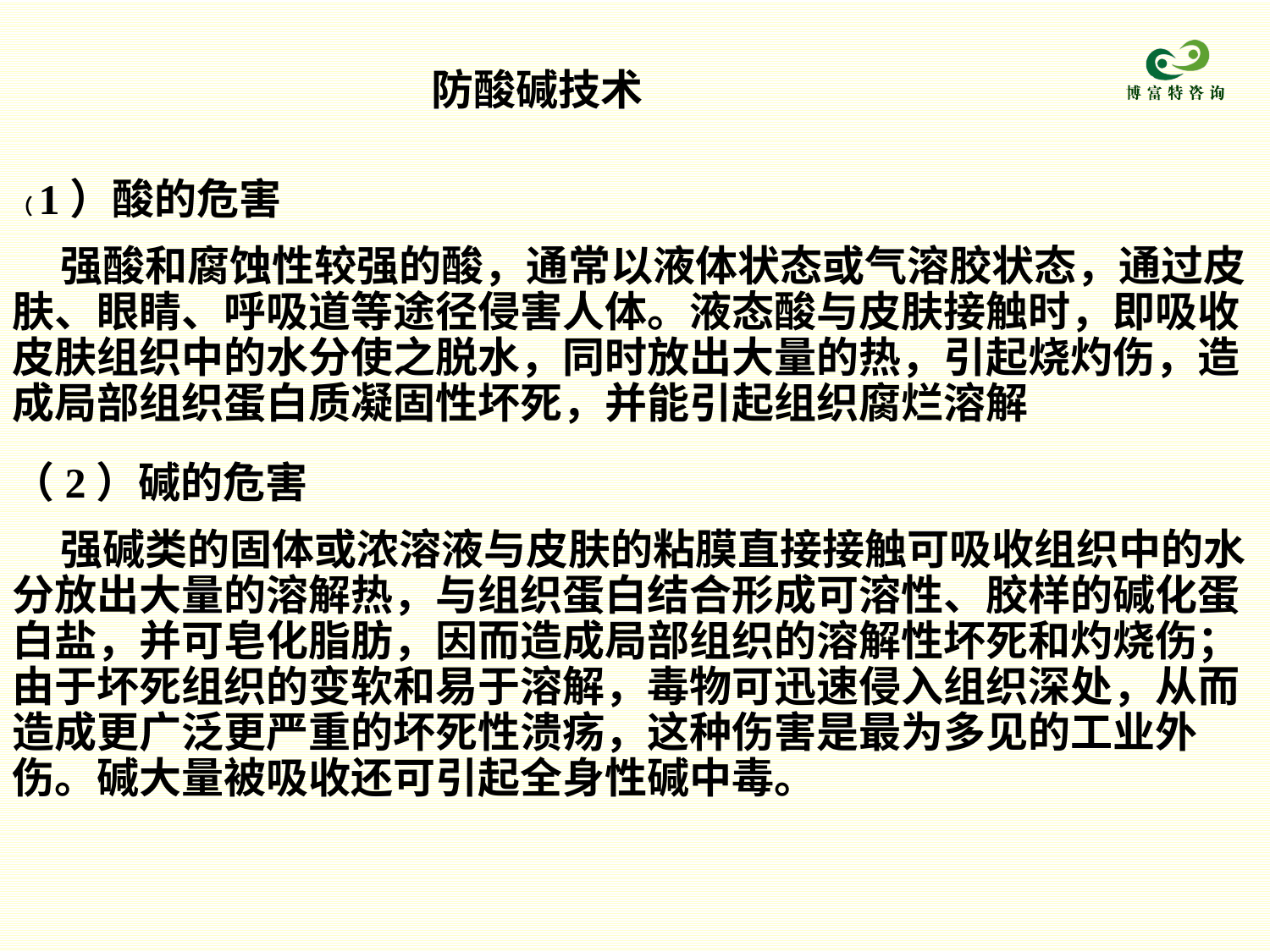

防酸碱技术
（1）酸的危害
    强酸和腐蚀性较强的酸，通常以液体状态或气溶胶状态，通过皮肤、眼睛、呼吸道等途径侵害人体。液态酸与皮肤接触时，即吸收皮肤组织中的水分使之脱水，同时放出大量的热，引起烧灼伤，造成局部组织蛋白质凝固性坏死，并能引起组织腐烂溶解
（2）碱的危害
    强碱类的固体或浓溶液与皮肤的粘膜直接接触可吸收组织中的水分放出大量的溶解热，与组织蛋白结合形成可溶性、胶样的碱化蛋白盐，并可皂化脂肪，因而造成局部组织的溶解性坏死和灼烧伤；由于坏死组织的变软和易于溶解，毒物可迅速侵入组织深处，从而造成更广泛更严重的坏死性溃疡，这种伤害是最为多见的工业外伤。碱大量被吸收还可引起全身性碱中毒。